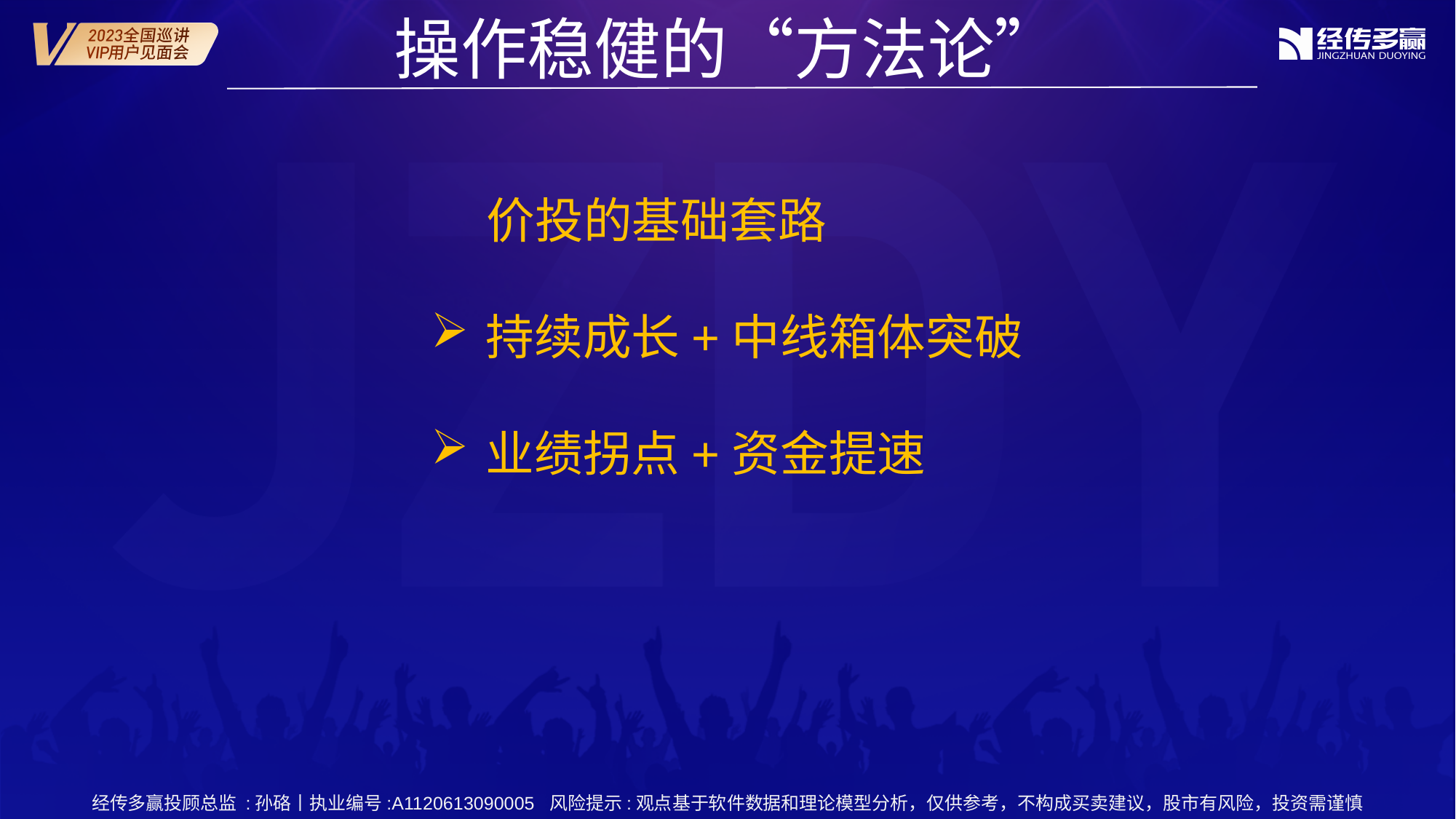

操作稳健的“方法论”
    价投的基础套路

持续成长+中线箱体突破

业绩拐点+资金提速